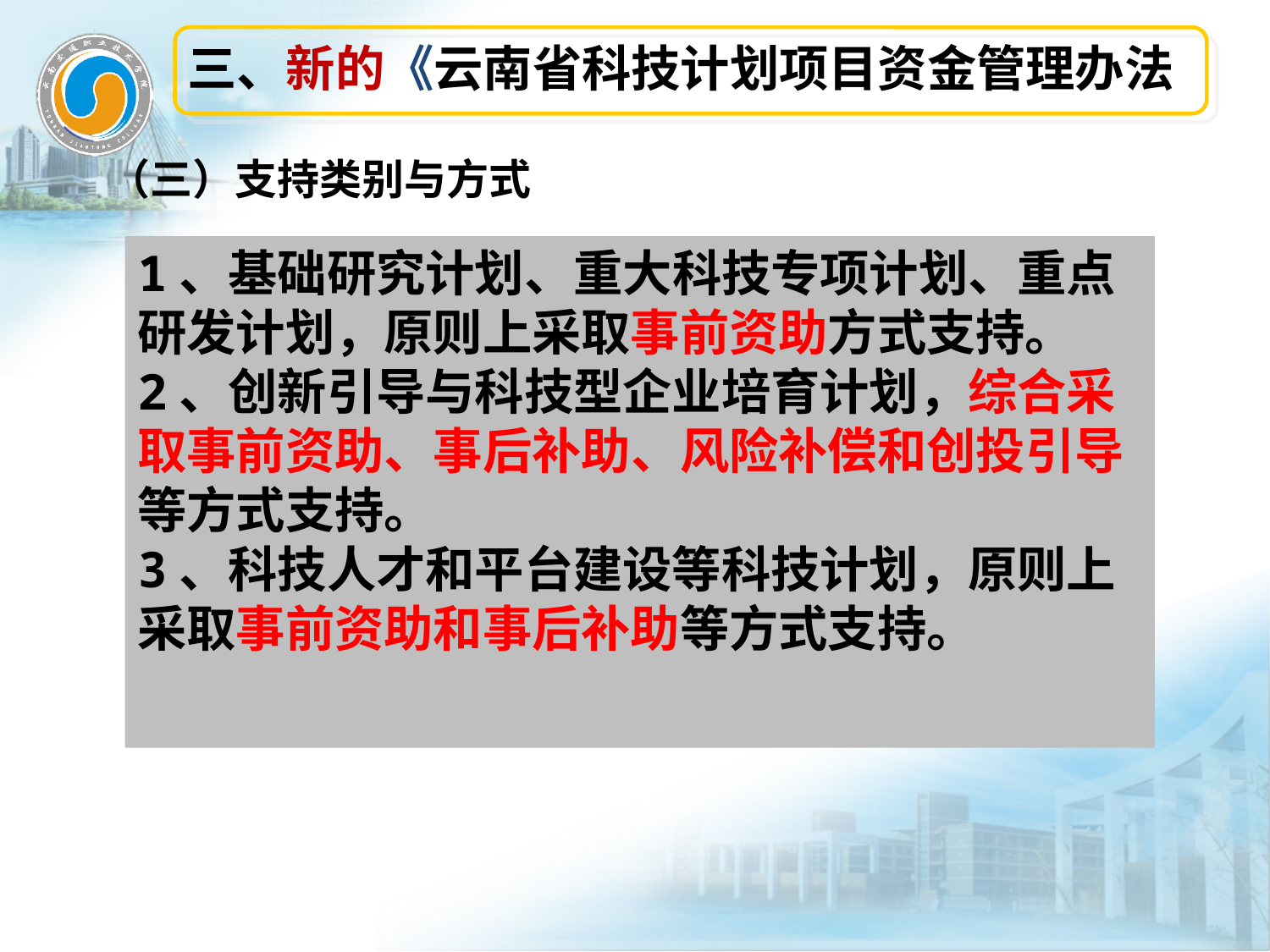

三、新的《云南省科技计划项目资金管理办法

（三）支持类别与方式
1、基础研究计划、重大科技专项计划、重点研发计划，原则上采取事前资助方式支持。
2、创新引导与科技型企业培育计划，综合采取事前资助、事后补助、风险补偿和创投引导等方式支持。
3、科技人才和平台建设等科技计划，原则上采取事前资助和事后补助等方式支持。